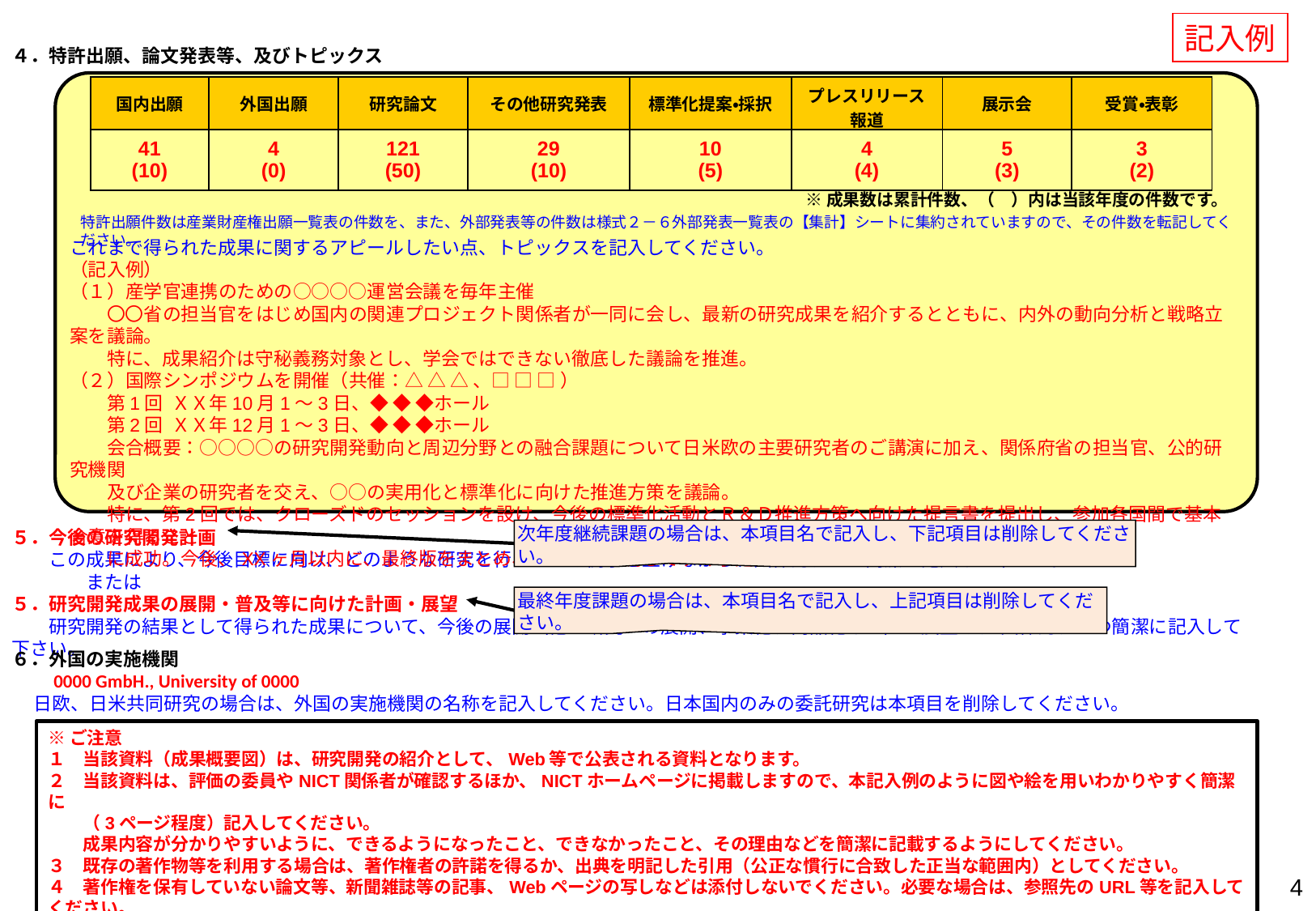

記入例
４．特許出願、論文発表等、及びトピックス

| 国内出願 | 外国出願 | 研究論文 | その他研究発表 | 標準化提案・採択 | プレスリリース 報道 | 展示会 | 受賞・表彰 |
| --- | --- | --- | --- | --- | --- | --- | --- |
| 41 (10) | 4 (0) | 121 (50) | 29 (10) | 10 (5) | 4 (4) | 5 (3) | 3 (2) |
※成果数は累計件数、（　）内は当該年度の件数です。
特許出願件数は産業財産権出願一覧表の件数を、また、外部発表等の件数は様式２－６外部発表一覧表の【集計】シートに集約されていますので、その件数を転記してください。
これまで得られた成果に関するアピールしたい点、トピックスを記入してください。
（記入例）
（１）産学官連携のための○○○○運営会議を毎年主催
　　〇〇省の担当官をはじめ国内の関連プロジェクト関係者が一同に会し、最新の研究成果を紹介するとともに、内外の動向分析と戦略立案を議論。
　　特に、成果紹介は守秘義務対象とし、学会ではできない徹底した議論を推進。
（２）国際シンポジウムを開催（共催：△ △ △ 、□ □ □ ）
　　第1回  ＸＸ年10月1～3日、◆ ◆ ◆ホール
　　第2回  ＸＸ年12月1～3日、◆ ◆ ◆ホール
　　会合概要：○○○○の研究開発動向と周辺分野との融合課題について日米欧の主要研究者のご講演に加え、関係府省の担当官、公的研究機関
　　及び企業の研究者を交え、○○の実用化と標準化に向けた推進方策を議論。
　　特に、第2回では、クローズドのセッションを設け、今後の標準化活動とＲ＆Ｄ推進方策へ向けた提言書を提出し、参加各国間で基本合意を得ること
　　に成功。今後、XXヶ月以内に、最終版をまとめ、国内外に公開してゆく予定。
５．今後の研究開発計画
　　この成果により、今後目標に向け、どのような研究を行うのかを例示を上げながら、具体的、かつ簡潔に記入して下さい。
　　　　または
５．研究開発成果の展開・普及等に向けた計画・展望
　　研究開発の結果として得られた成果について、今後の展開（他の研究への展開、事業化、商品化など）の展望を、 具体的、かつ簡潔に記入して下さい。
次年度継続課題の場合は、本項目名で記入し、下記項目は削除してください。
最終年度課題の場合は、本項目名で記入し、上記項目は削除してください。
６．外国の実施機関
　　0000 GmbH., University of 0000
    日欧、日米共同研究の場合は、外国の実施機関の名称を記入してください。日本国内のみの委託研究は本項目を削除してください。
※ご注意
１　当該資料（成果概要図）は、研究開発の紹介として、Web等で公表される資料となります。
２　当該資料は、評価の委員やNICT関係者が確認するほか、NICTホームページに掲載しますので、本記入例のように図や絵を用いわかりやすく簡潔に
　　（3ページ程度）記入してください。
　　成果内容が分かりやすいように、できるようになったこと、できなかったこと、その理由などを簡潔に記載するようにしてください。
３　既存の著作物等を利用する場合は、著作権者の許諾を得るか、出典を明記した引用（公正な慣行に合致した正当な範囲内）としてください。
４　著作権を保有していない論文等、新聞雑誌等の記事、Webページの写しなどは添付しないでください。必要な場合は、参照先のURL等を記入してください。
５　秘匿すべき技術情報（ノウハウ）に関わる事項については、ＮＩＣＴにご相談ください。
4